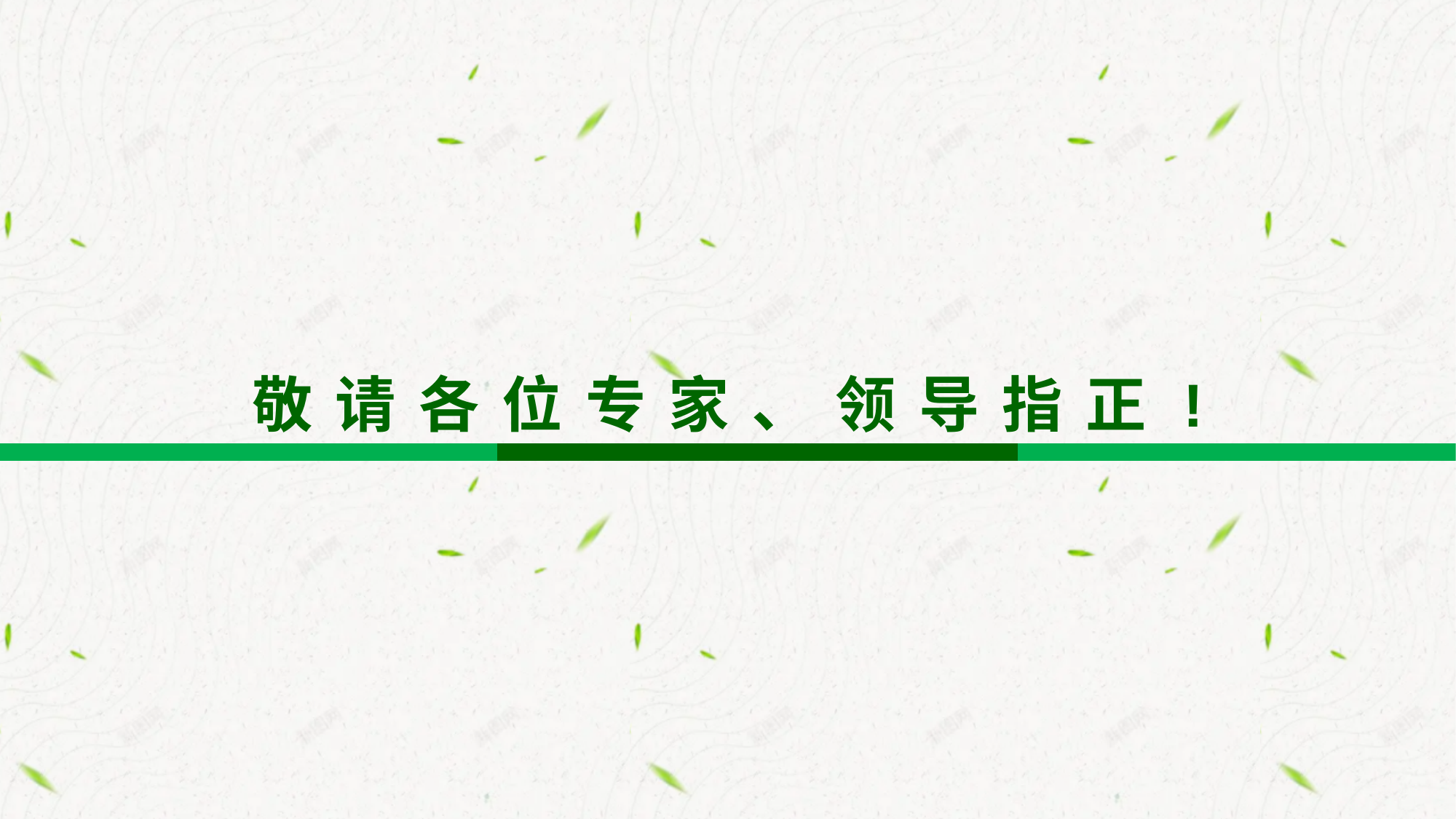

敬请各位专家、领导指正!
|  |  |  |  |  |  |
| --- | --- | --- | --- | --- | --- |